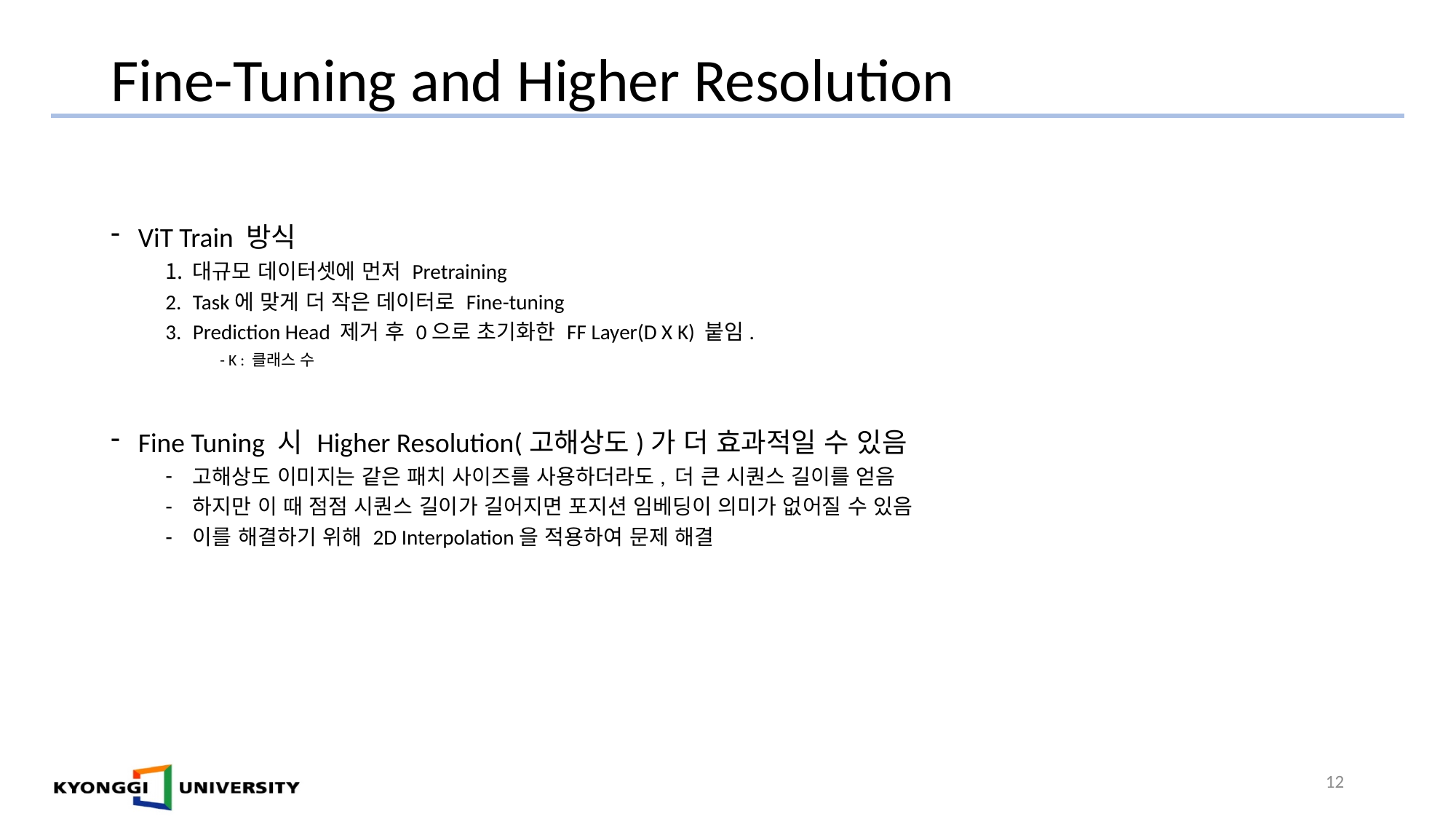

# Fine-Tuning and Higher Resolution
ViT Train 방식
대규모 데이터셋에 먼저 Pretraining
Task에 맞게 더 작은 데이터로 Fine-tuning
Prediction Head 제거 후 0으로 초기화한 FF Layer(D X K) 붙임.
- K : 클래스 수

Fine Tuning 시 Higher Resolution(고해상도)가 더 효과적일 수 있음
고해상도 이미지는 같은 패치 사이즈를 사용하더라도, 더 큰 시퀀스 길이를 얻음
하지만 이 때 점점 시퀀스 길이가 길어지면 포지션 임베딩이 의미가 없어질 수 있음
이를 해결하기 위해 2D Interpolation을 적용하여 문제 해결
12